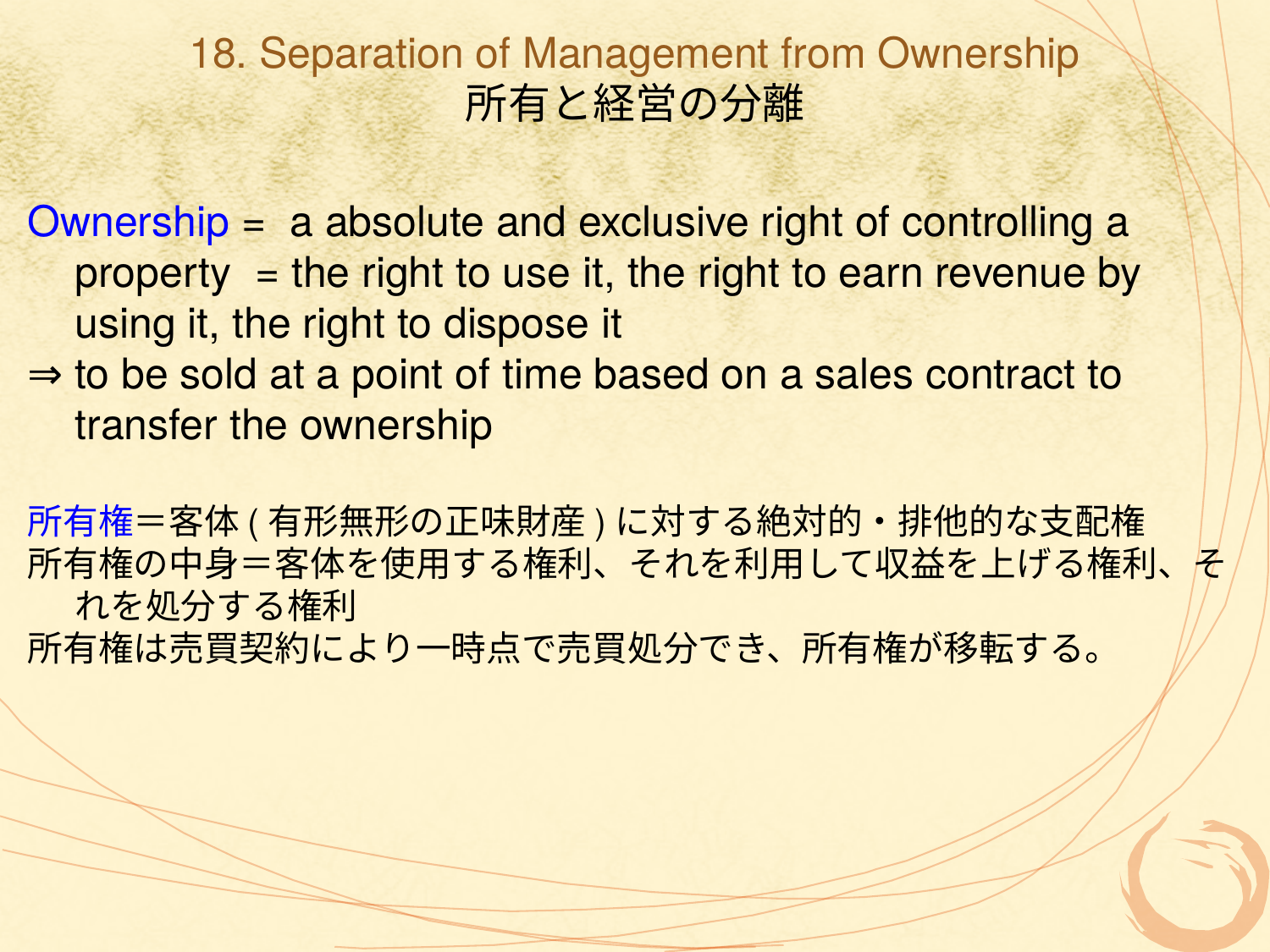

18. Separation of Management from Ownership
所有と経営の分離
Ownership =  a absolute and exclusive right of controlling a property  = the right to use it, the right to earn revenue by using it, the right to dispose it
⇒ to be sold at a point of time based on a sales contract to transfer the ownership

所有権＝客体(有形無形の正味財産)に対する絶対的・排他的な支配権
所有権の中身＝客体を使用する権利、それを利用して収益を上げる権利、それを処分する権利
所有権は売買契約により一時点で売買処分でき、所有権が移転する。